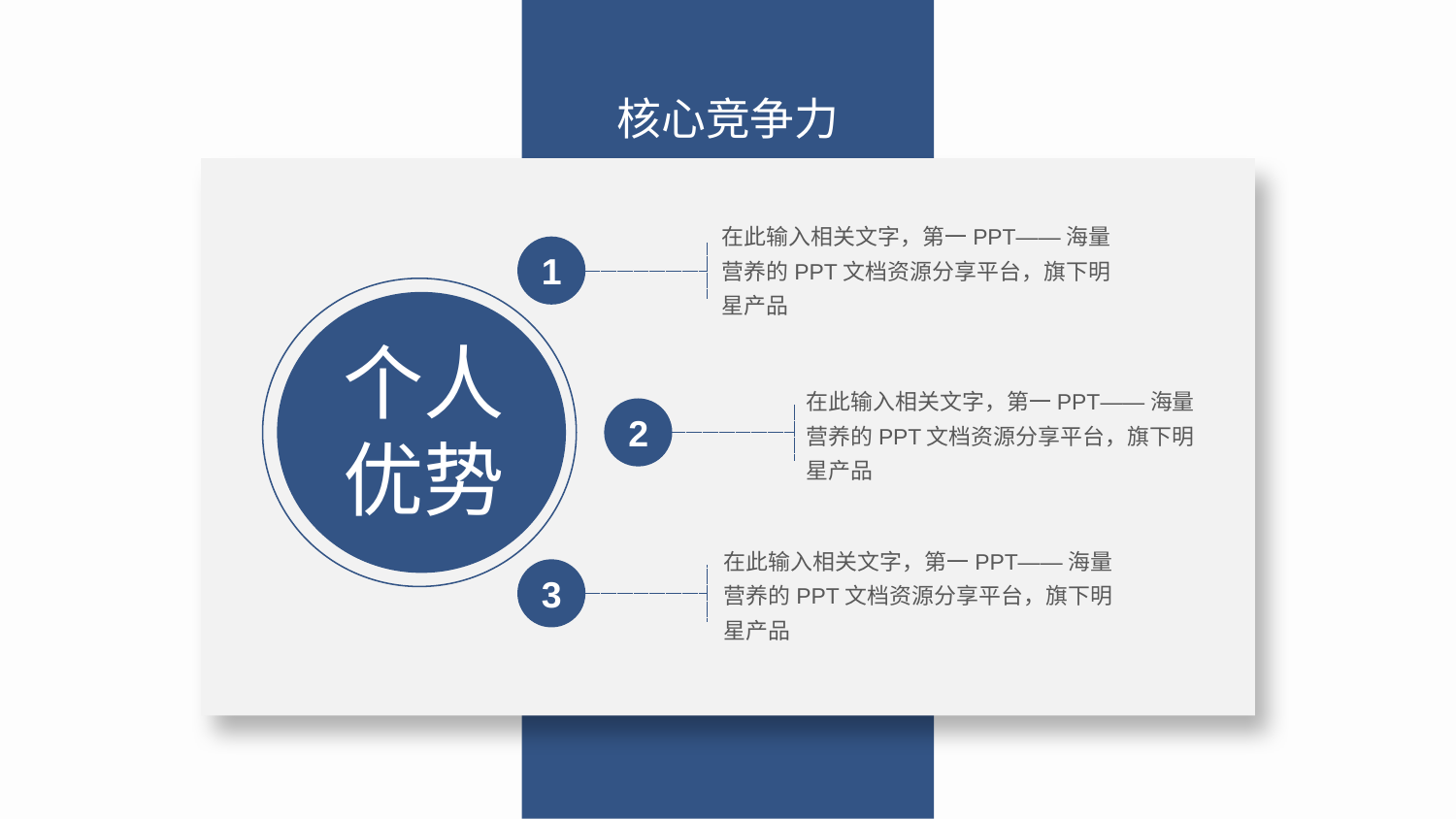

核心竞争力

在此输入相关文字，第一PPT——海量营养的PPT文档资源分享平台，旗下明星产品
1

个人优势
在此输入相关文字，第一PPT——海量营养的PPT文档资源分享平台，旗下明星产品
2
在此输入相关文字，第一PPT——海量营养的PPT文档资源分享平台，旗下明星产品
3